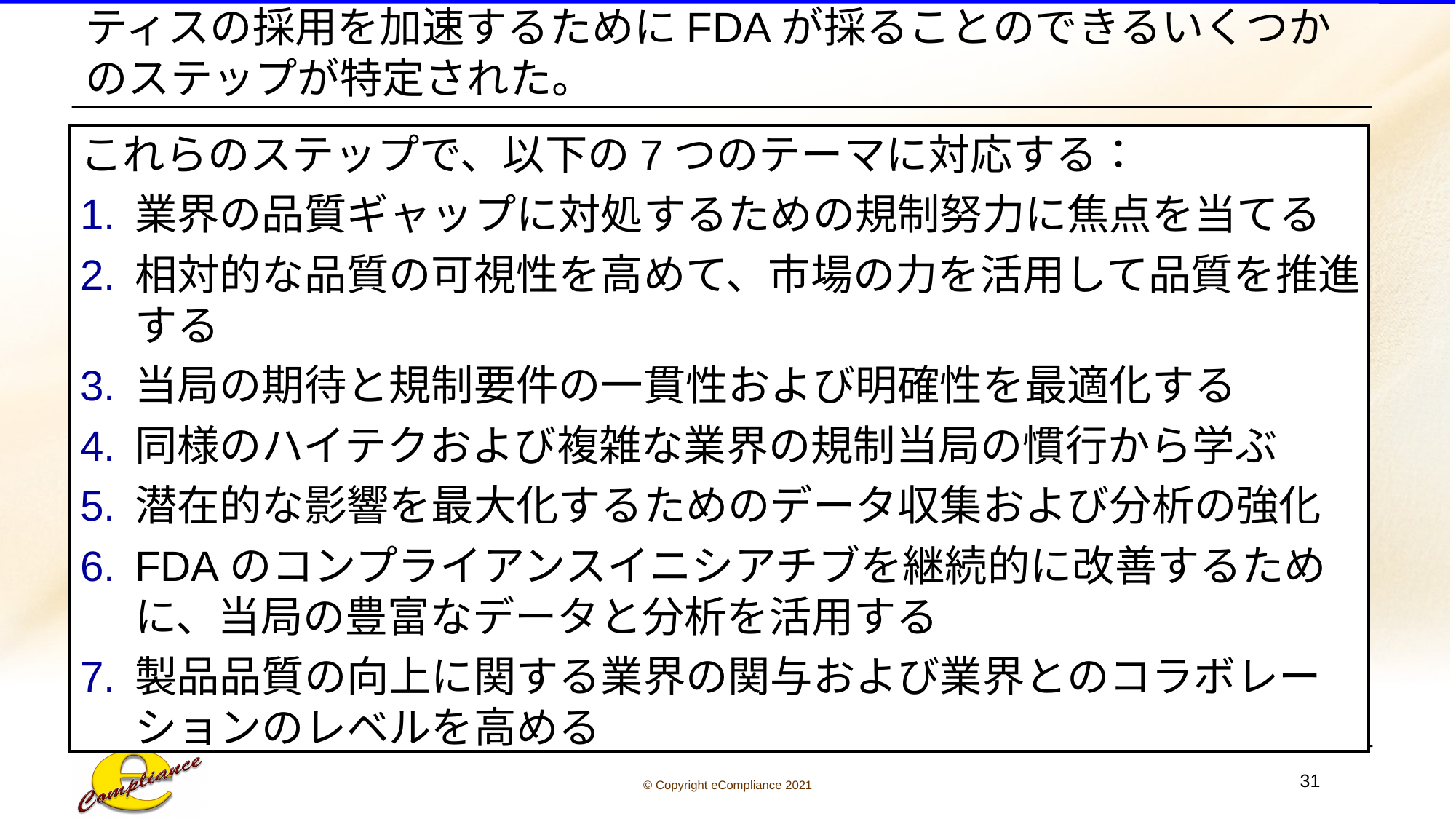

# ７．インタビュおよびデータの分析により、品質のベストプラクティスの採用を加速するためにFDAが採ることのできるいくつかのステップが特定された。
これらのステップで、以下の7つのテーマに対応する：
業界の品質ギャップに対処するための規制努力に焦点を当てる
相対的な品質の可視性を高めて、市場の力を活用して品質を推進する
当局の期待と規制要件の一貫性および明確性を最適化する
同様のハイテクおよび複雑な業界の規制当局の慣行から学ぶ
潜在的な影響を最大化するためのデータ収集および分析の強化
FDAのコンプライアンスイニシアチブを継続的に改善するために、当局の豊富なデータと分析を活用する
製品品質の向上に関する業界の関与および業界とのコラボレーションのレベルを高める